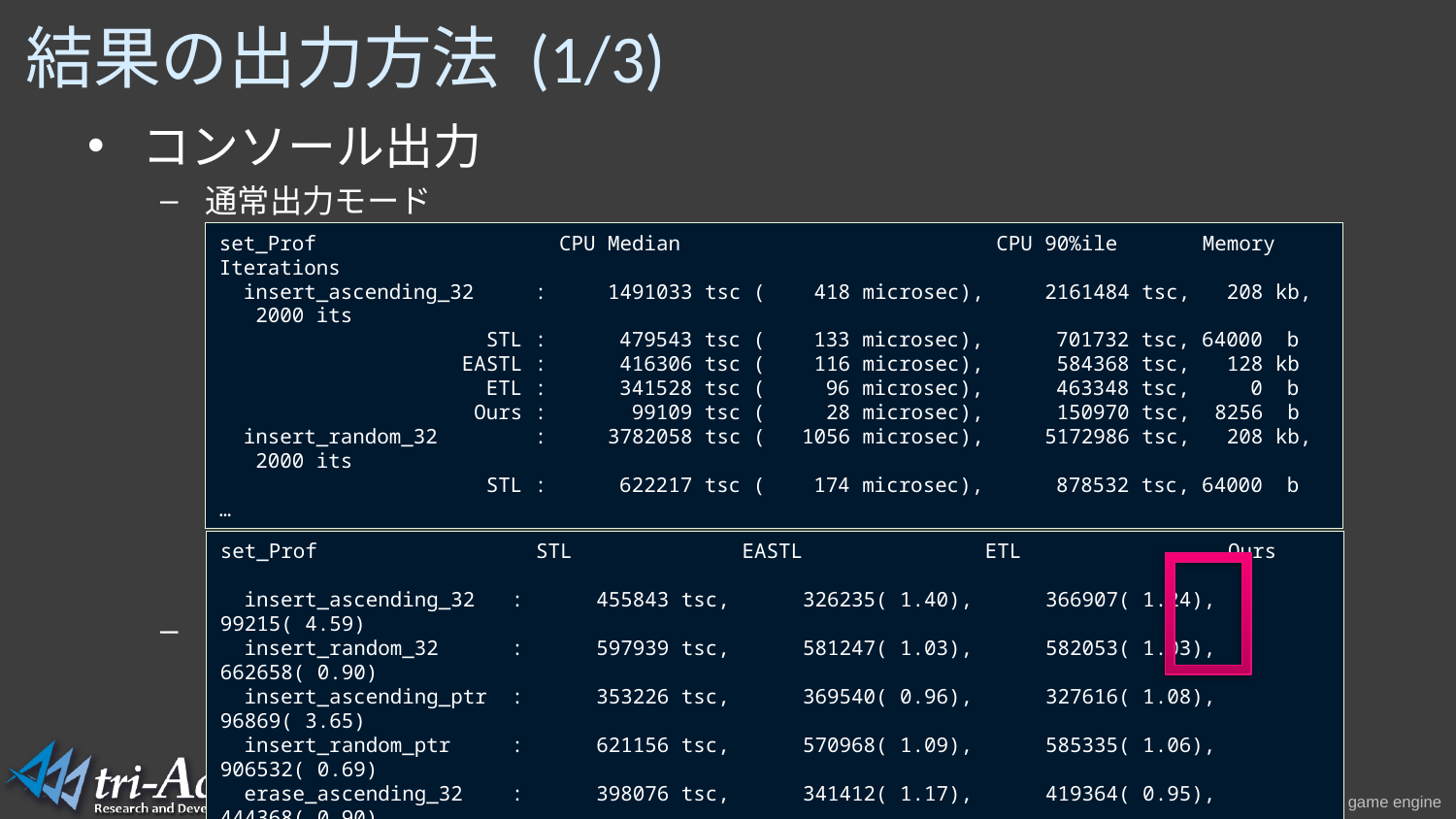

# 結果の出力方法 (1/3)
コンソール出力
通常出力モード

比較モード

set_Prof                    CPU Median                          CPU 90%ile       Memory    Iterations
  insert_ascending_32     :     1491033 tsc (    418 microsec),     2161484 tsc,   208 kb,     2000 its
                      STL :      479543 tsc (    133 microsec),      701732 tsc, 64000  b
                    EASTL :      416306 tsc (    116 microsec),      584368 tsc,   128 kb
                      ETL :      341528 tsc (     96 microsec),      463348 tsc,     0  b
                     Ours :       99109 tsc (     28 microsec),      150970 tsc,  8256  b
  insert_random_32        :     3782058 tsc (   1056 microsec),     5172986 tsc,   208 kb,     2000 its
                      STL :      622217 tsc (    174 microsec),      878532 tsc, 64000  b
…
set_Prof                  STL              EASTL               ETL                 Ours
  insert_ascending_32   :      455843 tsc,      326235( 1.40),      366907( 1.24),       99215( 4.59)
  insert_random_32      :      597939 tsc,      581247( 1.03),      582053( 1.03),      662658( 0.90)
  insert_ascending_ptr  :      353226 tsc,      369540( 0.96),      327616( 1.08),       96869( 3.65)
  insert_random_ptr     :      621156 tsc,      570968( 1.09),      585335( 1.06),      906532( 0.69)
  erase_ascending_32    :      398076 tsc,      341412( 1.17),      419364( 0.95),      444368( 0.90)
  erase_random_32       :     1069238 tsc,      730405( 1.46),      732487( 1.46),      510872( 2.09)
…